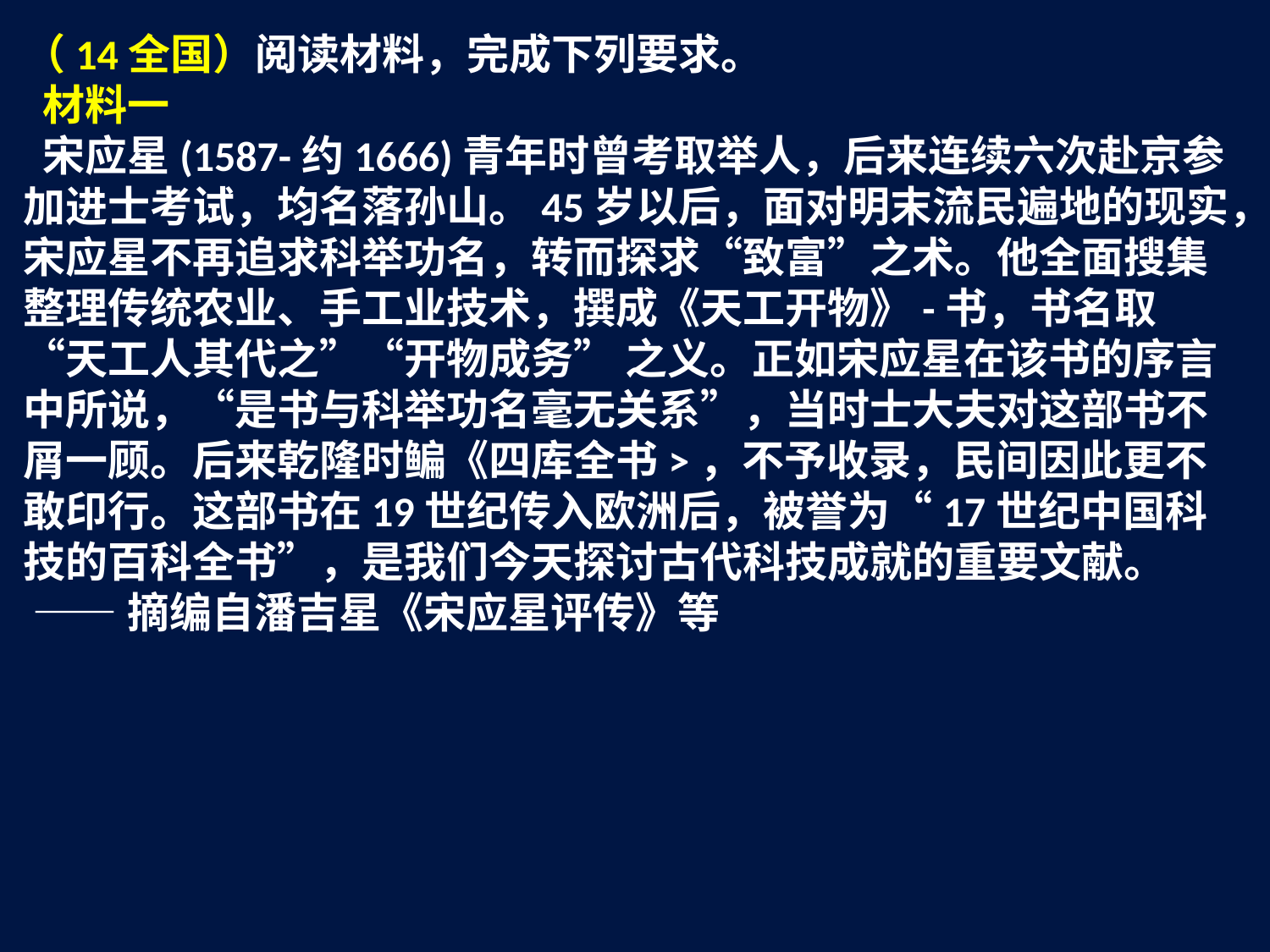

（14全国）阅读材料，完成下列要求。
 材料一
 宋应星(1587-约1666)青年时曾考取举人，后来连续六次赴京参加进士考试，均名落孙山。45岁以后，面对明末流民遍地的现实，宋应星不再追求科举功名，转而探求“致富”之术。他全面搜集整理传统农业、手工业技术，撰成《天工开物》-书，书名取“天工人其代之”“开物成务” 之义。正如宋应星在该书的序言中所说，“是书与科举功名毫无关系”，当时士大夫对这部书不屑一顾。后来乾隆时鳊《四库全书>，不予收录，民间因此更不敢印行。这部书在19世纪传入欧洲后，被誉为“17世纪中国科技的百科全书”，是我们今天探讨古代科技成就的重要文献。
 ——摘编自潘吉星《宋应星评传》等